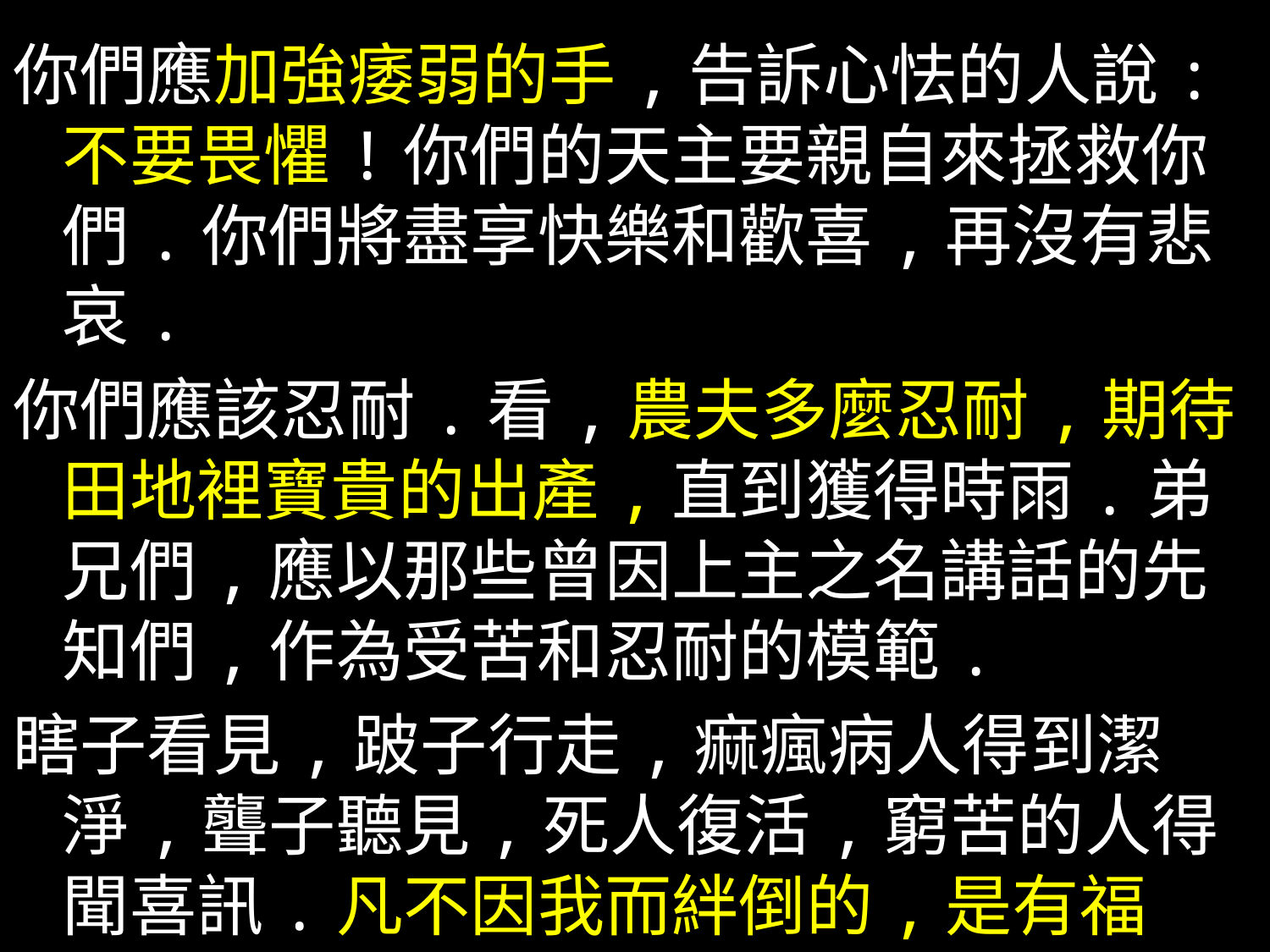

你們應加強痿弱的手,告訴心怯的人說:不要畏懼!你們的天主要親自來拯救你們.你們將盡享快樂和歡喜,再沒有悲哀.
你們應該忍耐.看,農夫多麼忍耐,期待田地裡寶貴的出產,直到獲得時雨.弟兄們,應以那些曾因上主之名講話的先知們,作為受苦和忍耐的模範.
瞎子看見,跛子行走,痲瘋病人得到潔淨,聾子聽見,死人復活,窮苦的人得聞喜訊.凡不因我而絆倒的,是有福的!